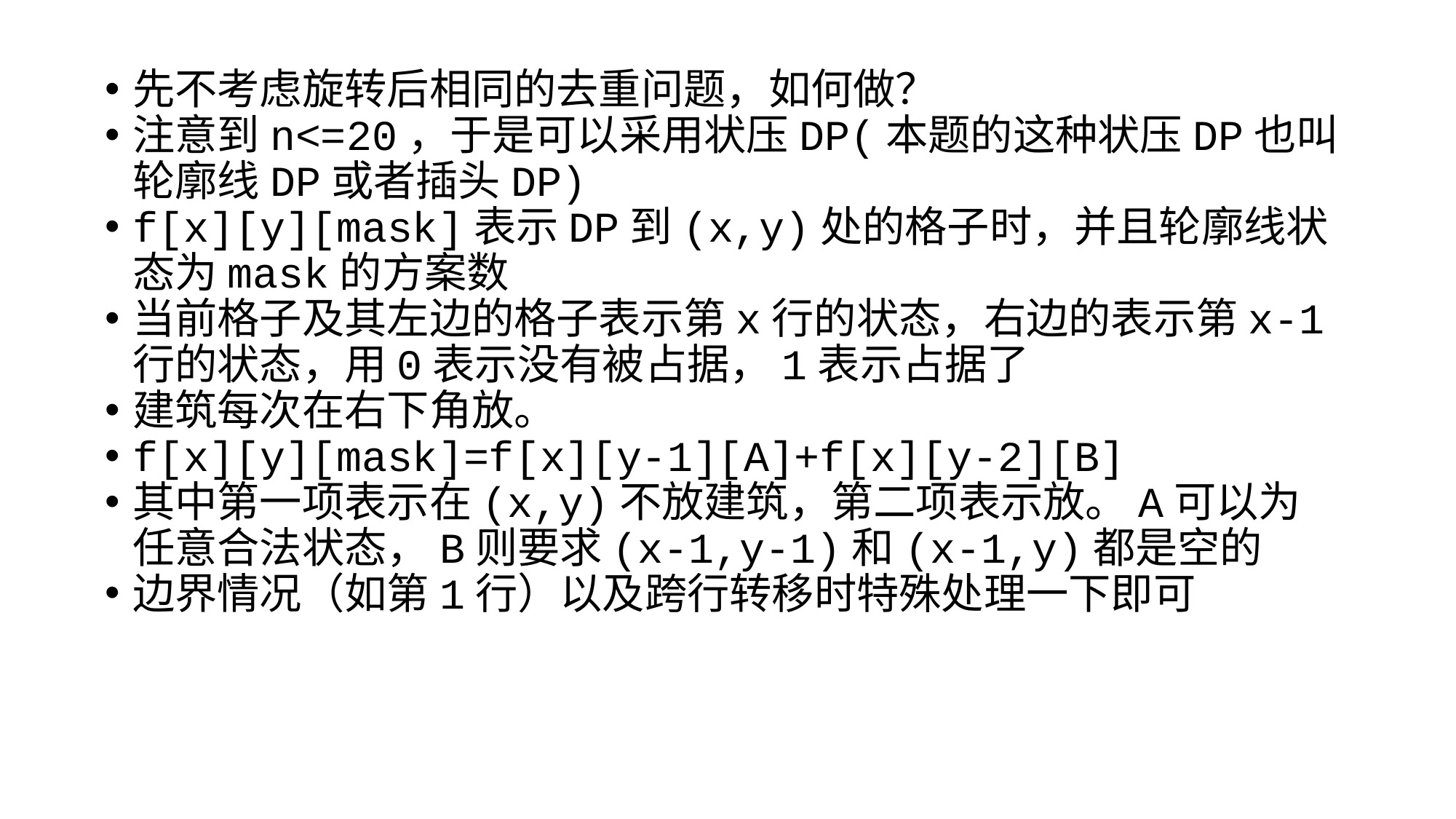

先不考虑旋转后相同的去重问题，如何做？
注意到n<=20，于是可以采用状压DP(本题的这种状压DP也叫轮廓线DP或者插头DP)
f[x][y][mask]表示DP到(x,y)处的格子时，并且轮廓线状态为mask的方案数
当前格子及其左边的格子表示第x行的状态，右边的表示第x-1行的状态，用0表示没有被占据，1表示占据了
建筑每次在右下角放。
f[x][y][mask]=f[x][y-1][A]+f[x][y-2][B]
其中第一项表示在(x,y)不放建筑，第二项表示放。A可以为任意合法状态，B则要求(x-1,y-1)和(x-1,y)都是空的
边界情况（如第1行）以及跨行转移时特殊处理一下即可